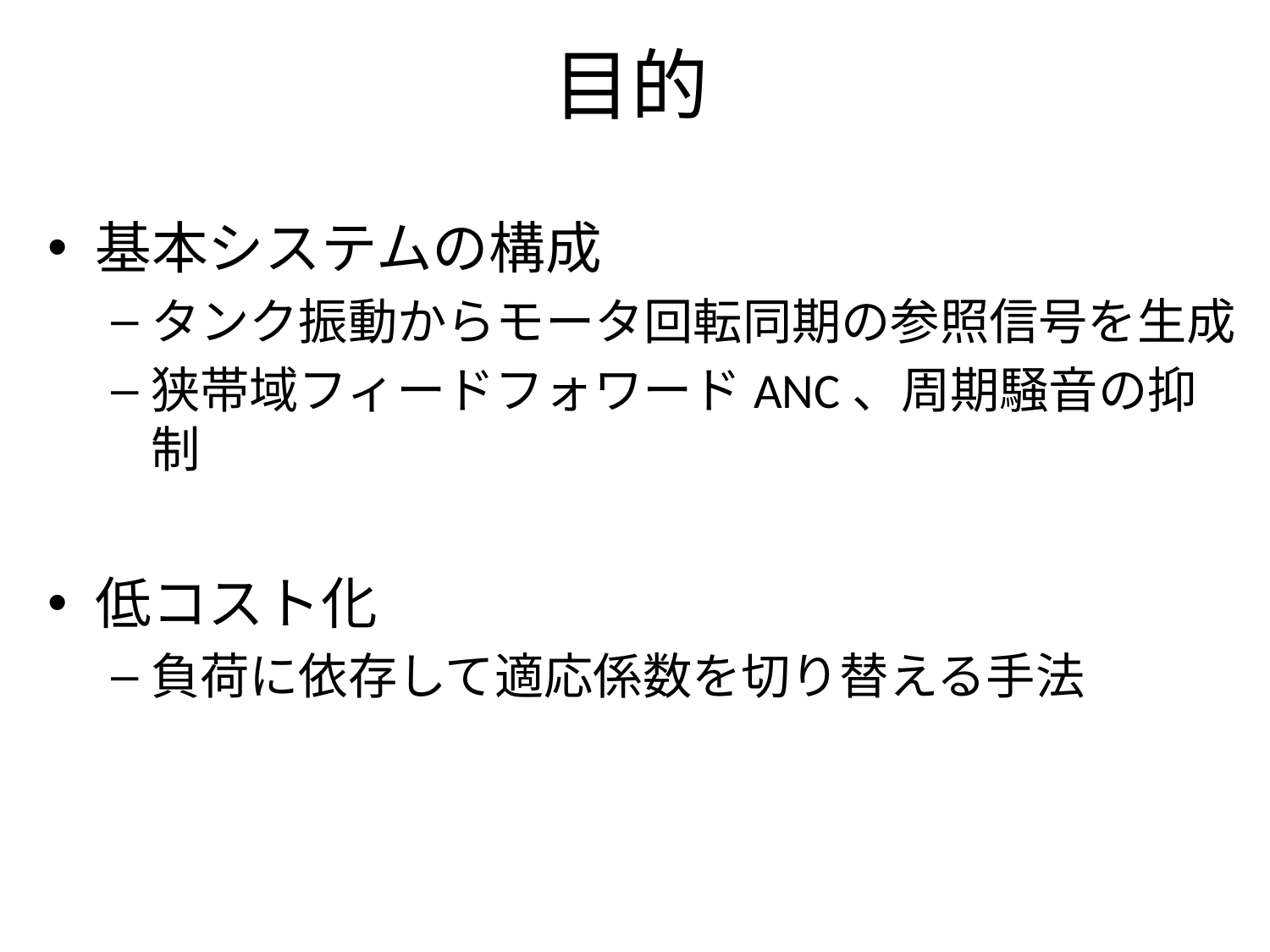

# 目的
基本システムの構成
タンク振動からモータ回転同期の参照信号を生成
狭帯域フィードフォワードANC、周期騒音の抑制

低コスト化
負荷に依存して適応係数を切り替える手法